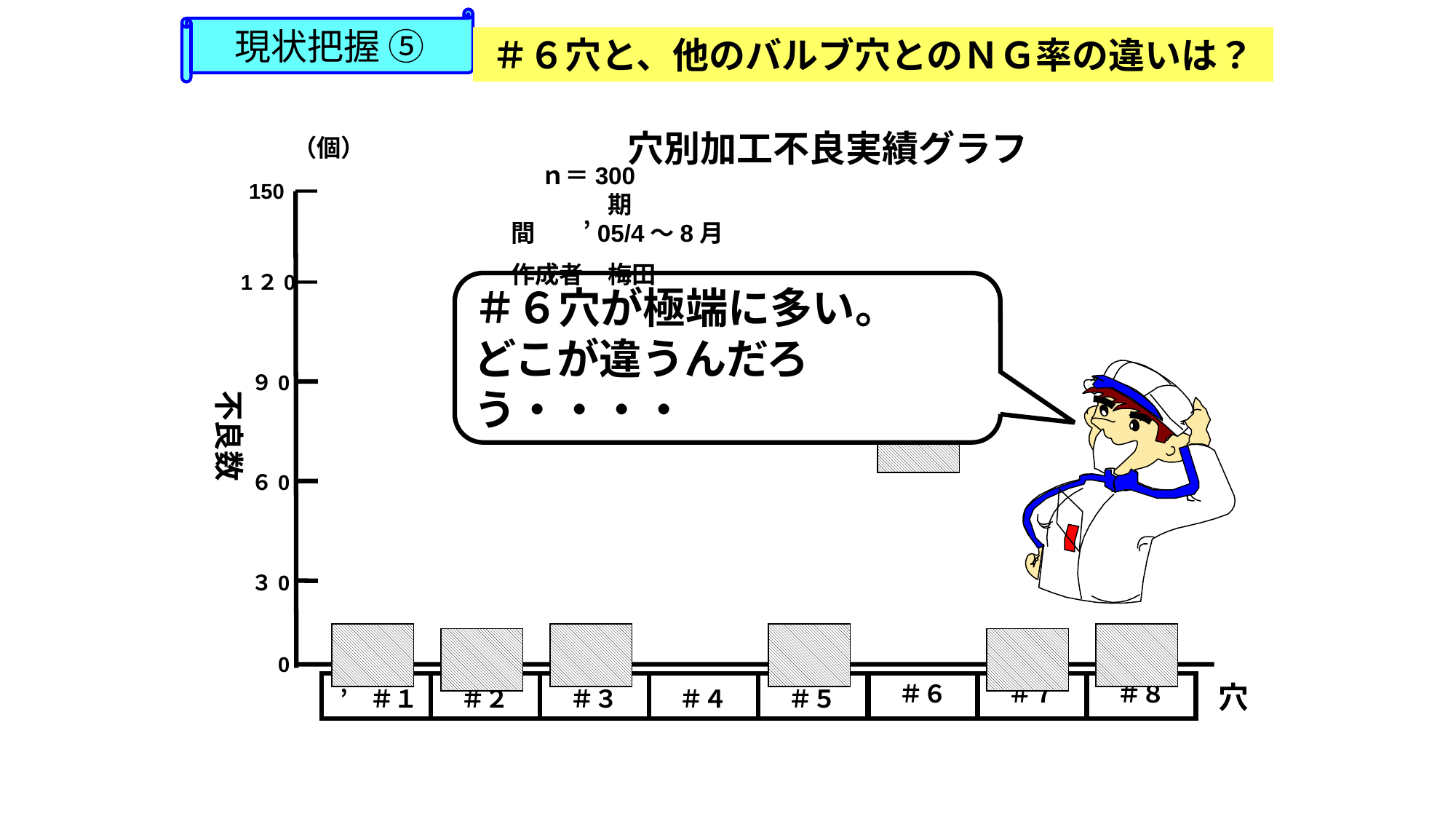

現状把握 ⑤
＃６穴と、他のバルブ穴とのＮＧ率の違いは？
　穴別加工不良実績グラフ
150

1２0

９0
不良数

６0

３0

　0

＃６

＃７

＃８
穴
’＃１
＃２
＃３
＃４
＃５
（個）
‘ｎ＝300　　　　　　　　期間　　’05/4～8月
作成者　梅田
＃６穴が極端に多い。
どこが違うんだろう・・・・